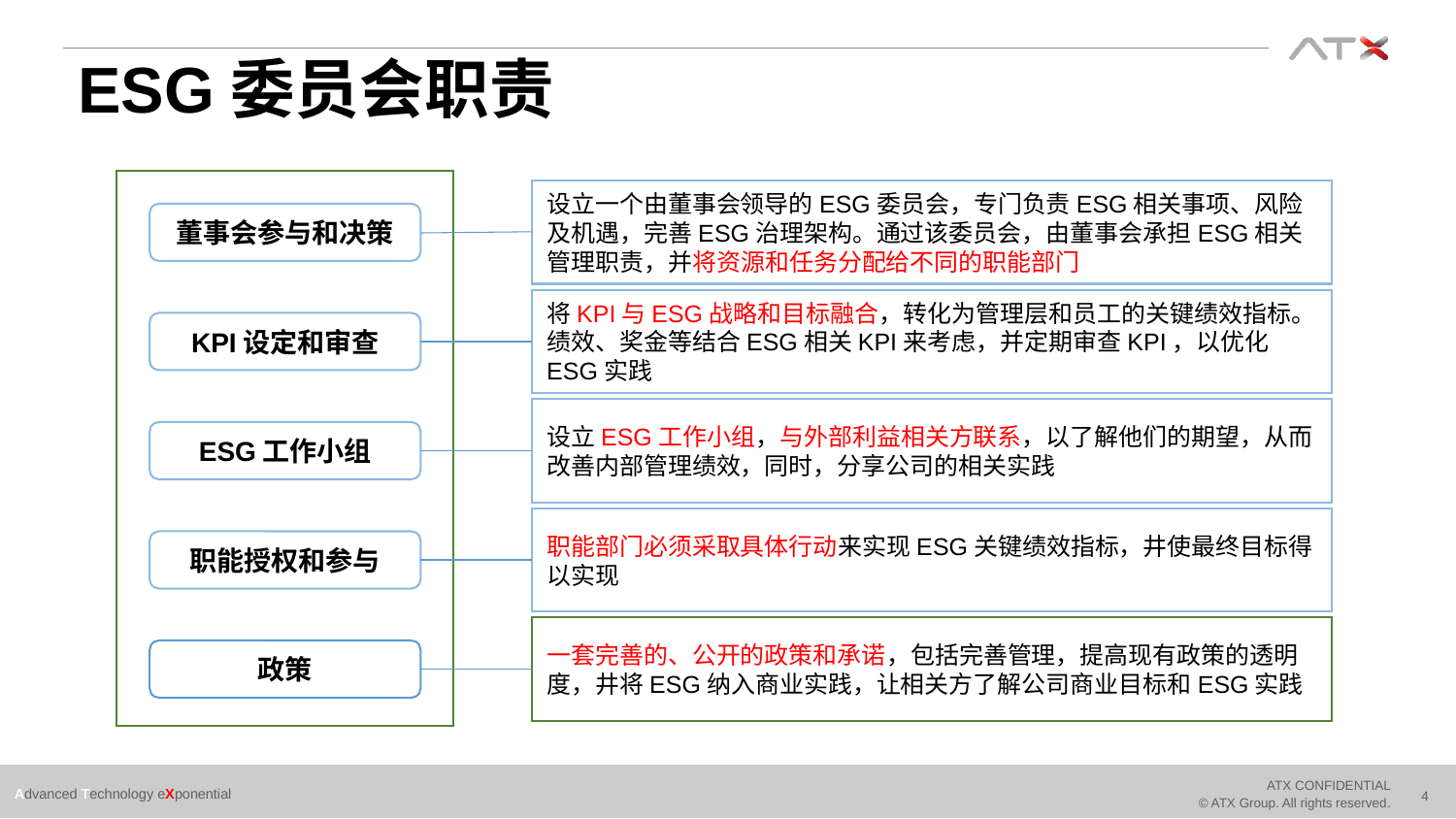

# ESG委员会职责

设立一个由董事会领导的ESG委员会，专门负责ESG相关事项、风险及机遇，完善ESG治理架构。通过该委员会，由董事会承担ESG相关管理职责，并将资源和任务分配给不同的职能部门
董事会参与和决策
将KPI与ESG战略和目标融合，转化为管理层和员工的关键绩效指标。绩效、奖金等结合ESG相关KPI来考虑，并定期审查KPI，以优化ESG实践
KPI设定和审查
设立ESG工作小组，与外部利益相关方联系，以了解他们的期望，从而改善内部管理绩效，同时，分享公司的相关实践
ESG工作小组
职能部门必须采取具体行动来实现ESG关键绩效指标，井使最终目标得以实现
职能授权和参与
一套完善的、公开的政策和承诺，包括完善管理，提高现有政策的透明度，井将ESG纳入商业实践，让相关方了解公司商业目标和ESG实践
政策